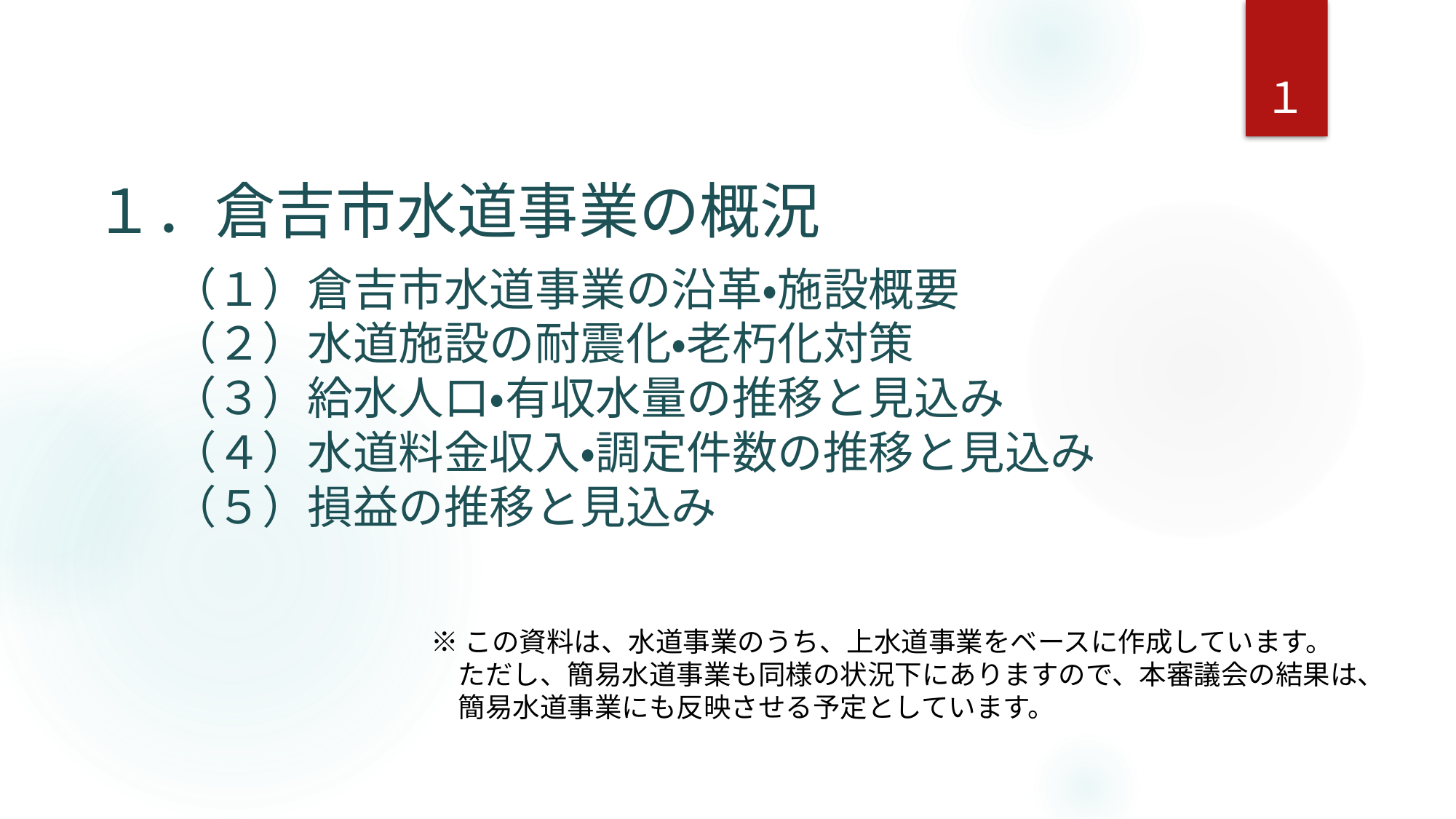

１
１．倉吉市水道事業の概況
# （１）倉吉市水道事業の沿革・施設概要 （２）水道施設の耐震化・老朽化対策 （３）給水人口・有収水量の推移と見込み （４）水道料金収入・調定件数の推移と見込み （５）損益の推移と見込み
※この資料は、水道事業のうち、上水道事業をベースに作成しています。
　ただし、簡易水道事業も同様の状況下にありますので、本審議会の結果は、
　簡易水道事業にも反映させる予定としています。